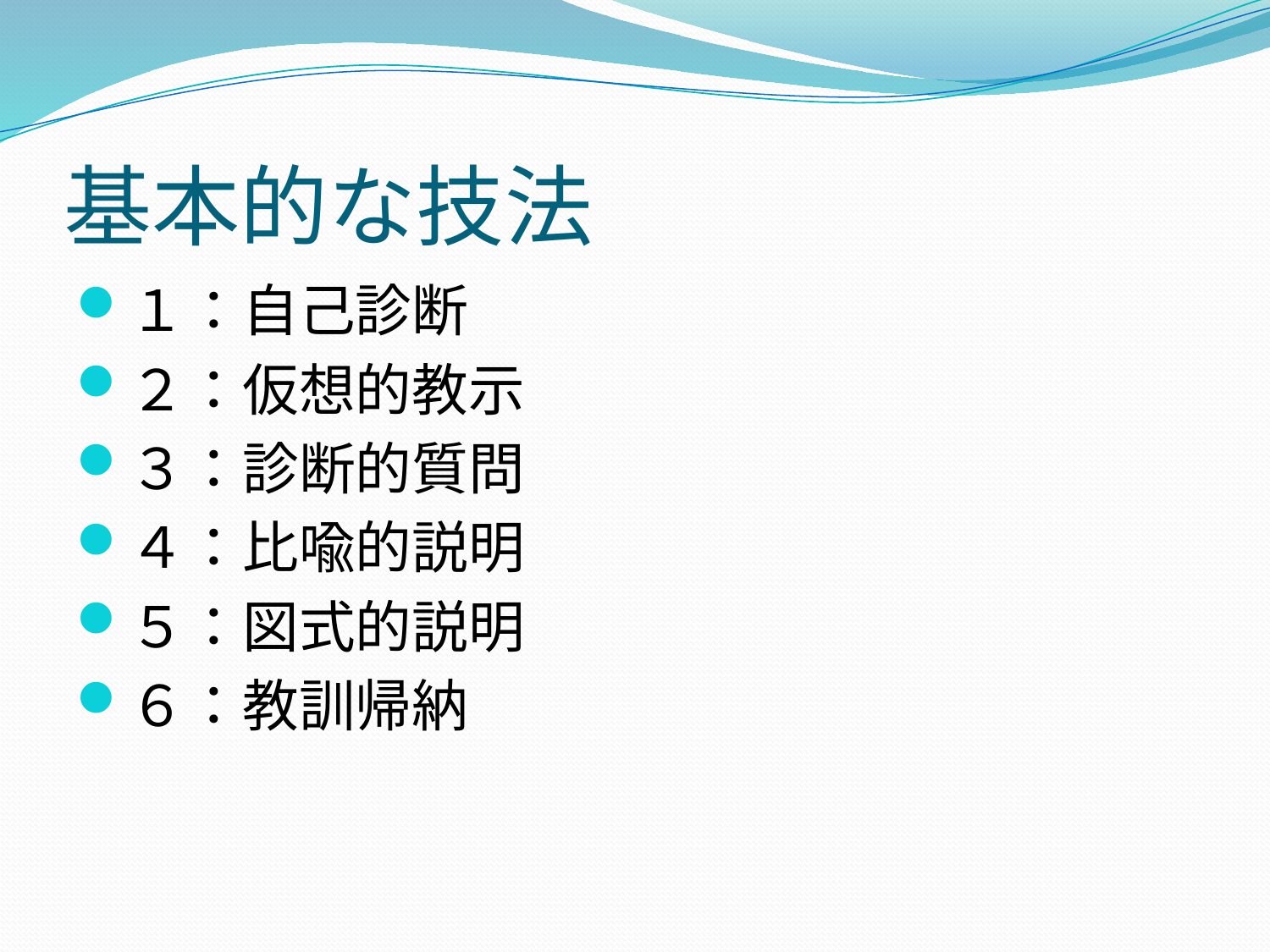

# 基本的な技法
１：自己診断
２：仮想的教示
３：診断的質問
４：比喩的説明
５：図式的説明
６：教訓帰納